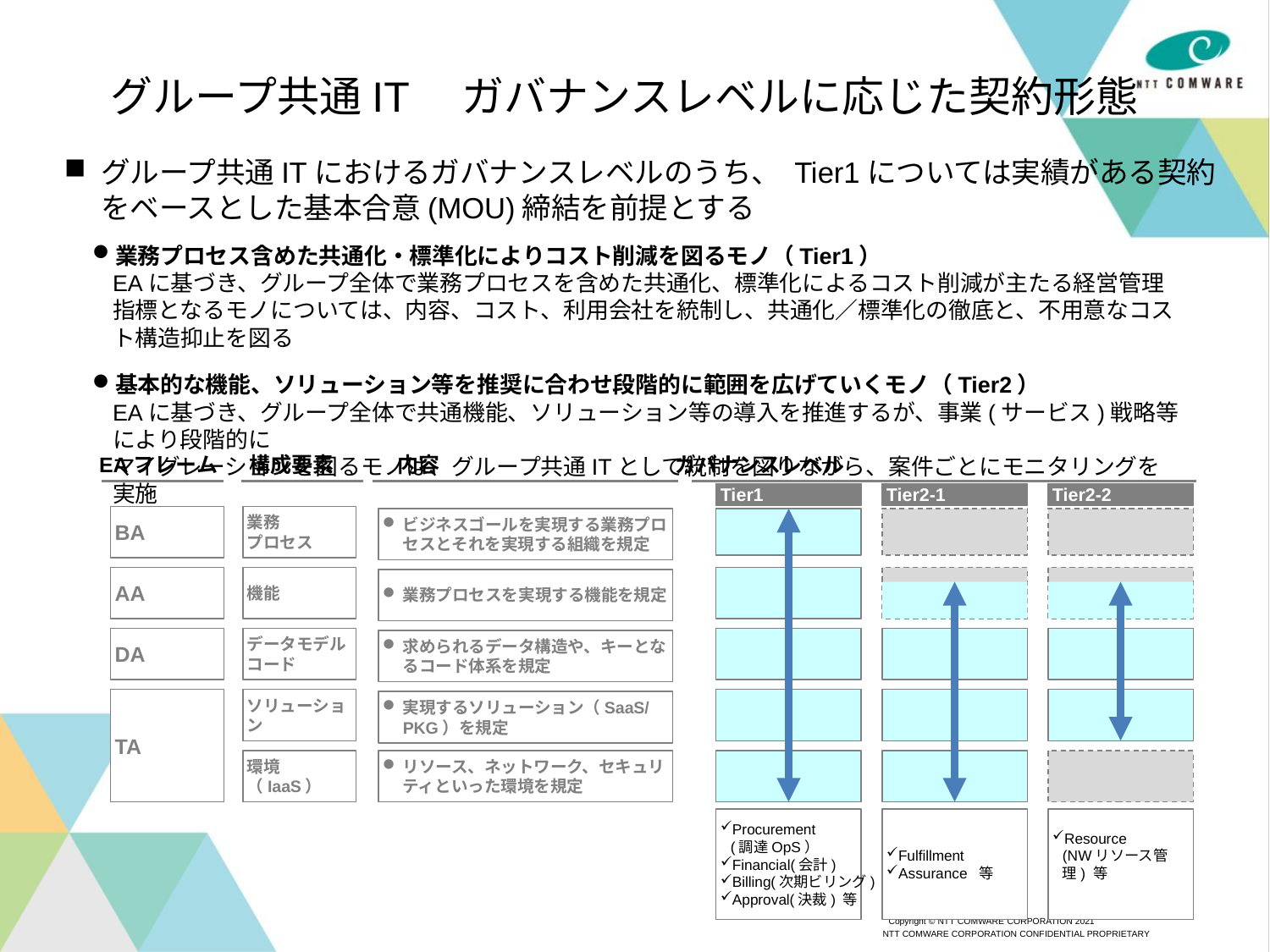

# グループ共通IT　ガバナンスレベルに応じた契約形態

グループ共通ITにおけるガバナンスレベルのうち、 Tier1については実績がある契約をベースとした基本合意(MOU)締結を前提とする
業務プロセス含めた共通化・標準化によりコスト削減を図るモノ（Tier1）
EAに基づき、グループ全体で業務プロセスを含めた共通化、標準化によるコスト削減が主たる経営管理指標となるモノについては、内容、コスト、利用会社を統制し、共通化／標準化の徹底と、不用意なコスト構造抑止を図る

基本的な機能、ソリューション等を推奨に合わせ段階的に範囲を広げていくモノ（Tier2）
EAに基づき、グループ全体で共通機能、ソリューション等の導入を推進するが、事業(サービス)戦略等により段階的に
マイグレーションを図るモノは、グループ共通ITとして統制を図りながら、案件ごとにモニタリングを実施
EAフレーム
構成要素
内容
ガバナンスレベル
Tier1
Tier2-1
Tier2-2
BA
AA
DA
TA
業務
プロセス
機能
データモデル
コード
ソリューション
環境
（IaaS）
ビジネスゴールを実現する業務プロセスとそれを実現する組織を規定
業務プロセスを実現する機能を規定
求められるデータ構造や、キーとなるコード体系を規定
実現するソリューション（SaaS/PKG）を規定
リソース、ネットワーク、セキュリティといった環境を規定

Procurement
(調達OpS）
Financial(会計)
Billing(次期ビリング)
Approval(決裁) 等
Fulfillment
Assurance  等
Resource
(NWリソース管理) 等